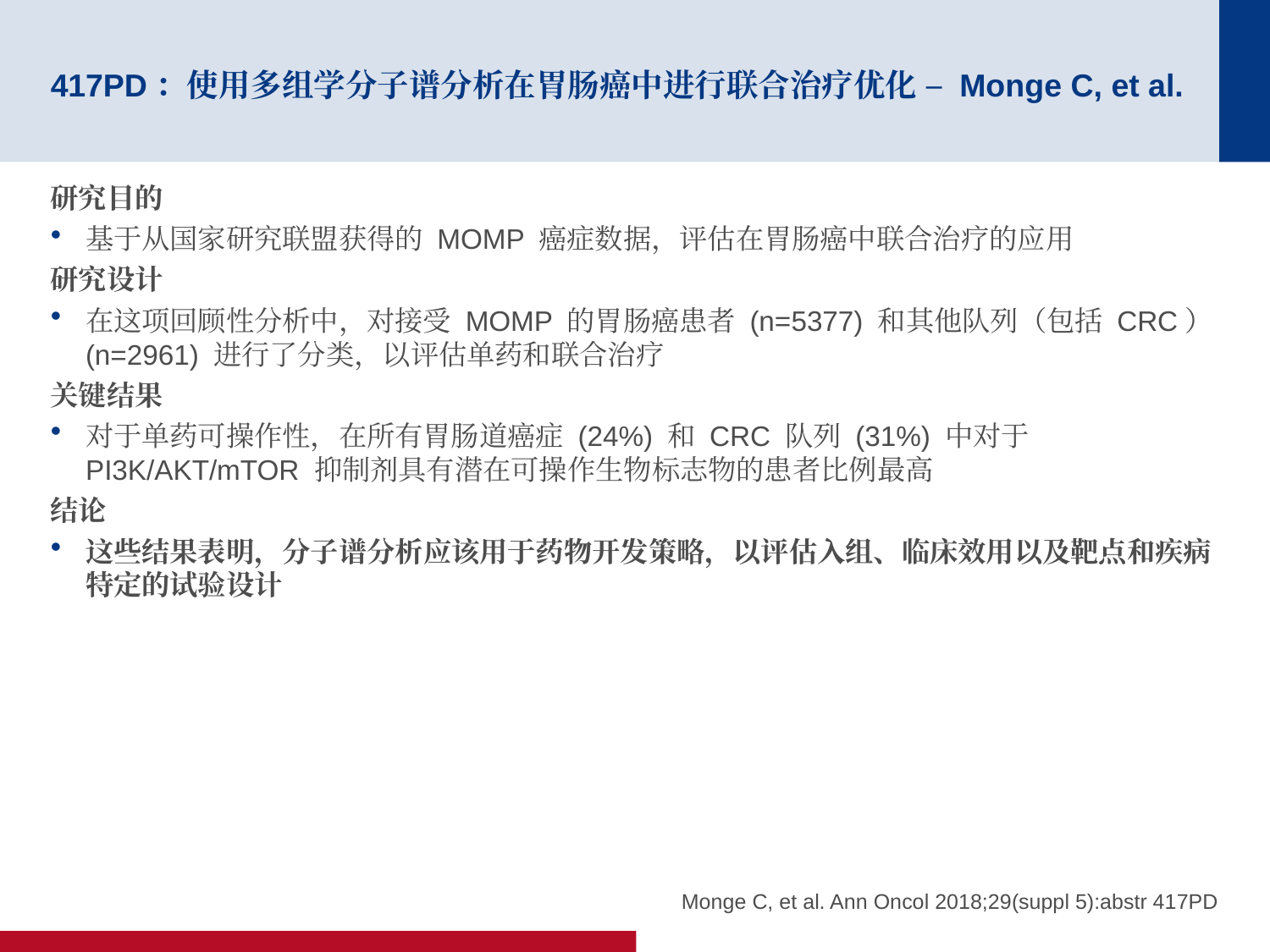

# 417PD：使用多组学分子谱分析在胃肠癌中进行联合治疗优化 – Monge C, et al.
研究目的
基于从国家研究联盟获得的 MOMP 癌症数据，评估在胃肠癌中联合治疗的应用
研究设计
在这项回顾性分析中，对接受 MOMP 的胃肠癌患者 (n=5377) 和其他队列（包括 CRC）(n=2961) 进行了分类，以评估单药和联合治疗
关键结果
对于单药可操作性，在所有胃肠道癌症 (24%) 和 CRC 队列 (31%) 中对于 PI3K/AKT/mTOR 抑制剂具有潜在可操作生物标志物的患者比例最高
结论
这些结果表明，分子谱分析应该用于药物开发策略，以评估入组、临床效用以及靶点和疾病特定的试验设计
Monge C, et al. Ann Oncol 2018;29(suppl 5):abstr 417PD